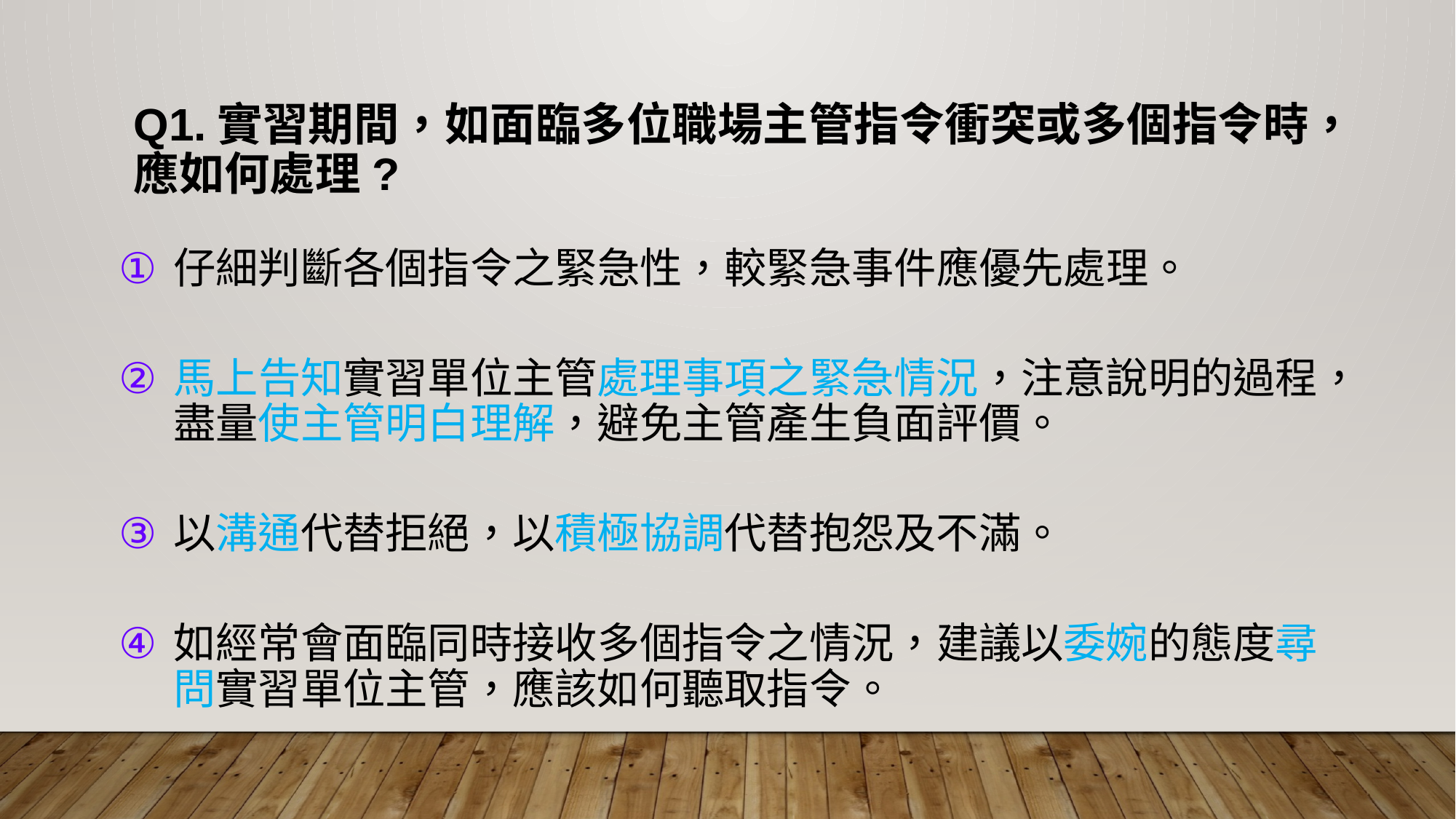

Q1.實習期間，如面臨多位職場主管指令衝突或多個指令時，應如何處理?
仔細判斷各個指令之緊急性，較緊急事件應優先處理。

馬上告知實習單位主管處理事項之緊急情況，注意說明的過程，盡量使主管明白理解，避免主管產生負面評價。

以溝通代替拒絕，以積極協調代替抱怨及不滿。

如經常會面臨同時接收多個指令之情況，建議以委婉的態度尋問實習單位主管，應該如何聽取指令。